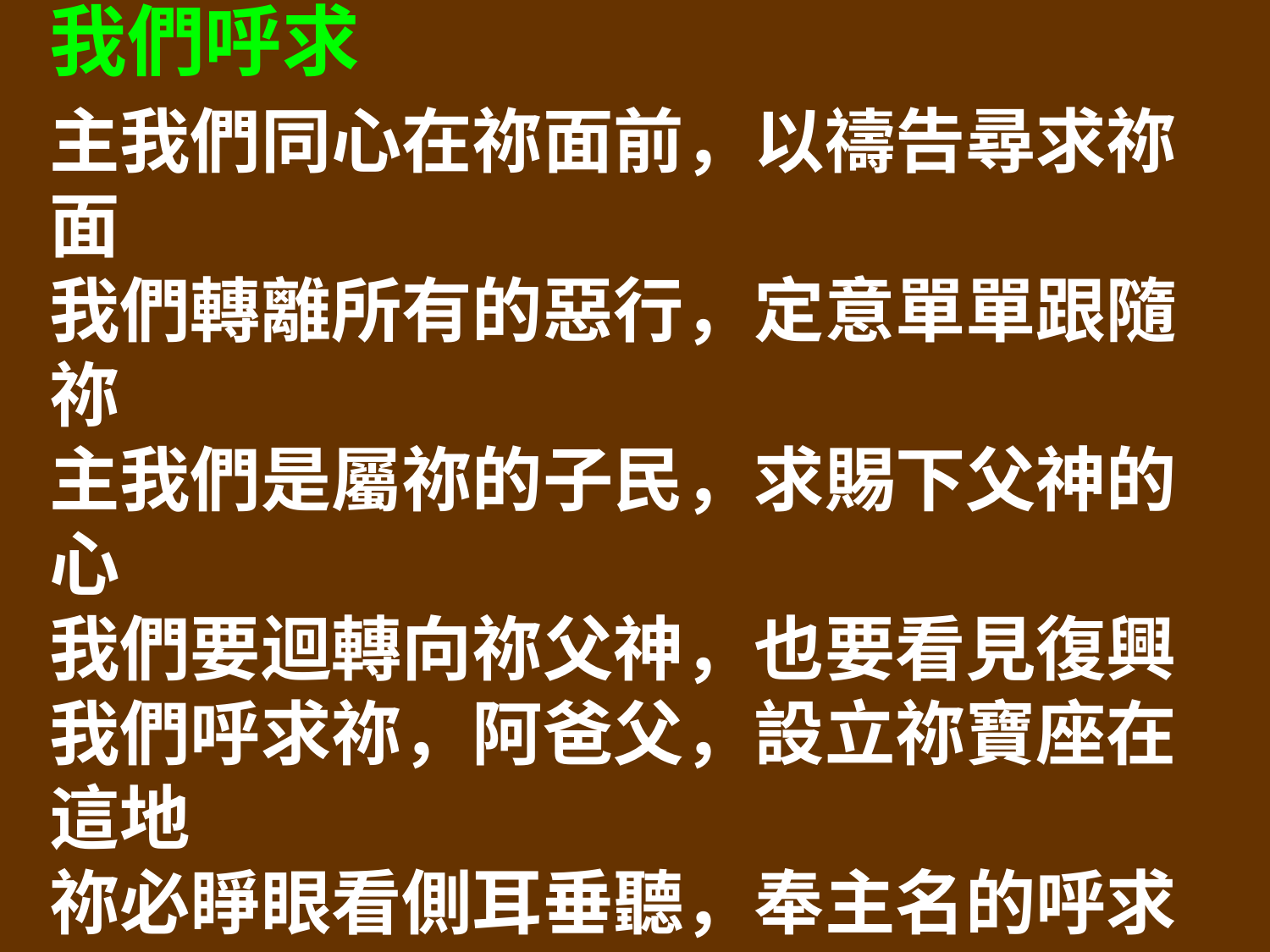

我們呼求
主我們同心在祢面前，以禱告尋求祢面
我們轉離所有的惡行，定意單單跟隨祢
主我們是屬祢的子民，求賜下父神的心
我們要迴轉向祢父神，也要看見復興
我們呼求祢，阿爸父，設立祢寶座在這地
祢必睜眼看側耳垂聽，奉主名的呼求
萬民都要來敬拜祢，榮耀高舉祢的聖名
復興這地全能的君王，我們歡迎祢
主我們同心在祢面前，以禱告尋求祢面
我們轉離所有的惡行，定意單單跟隨祢